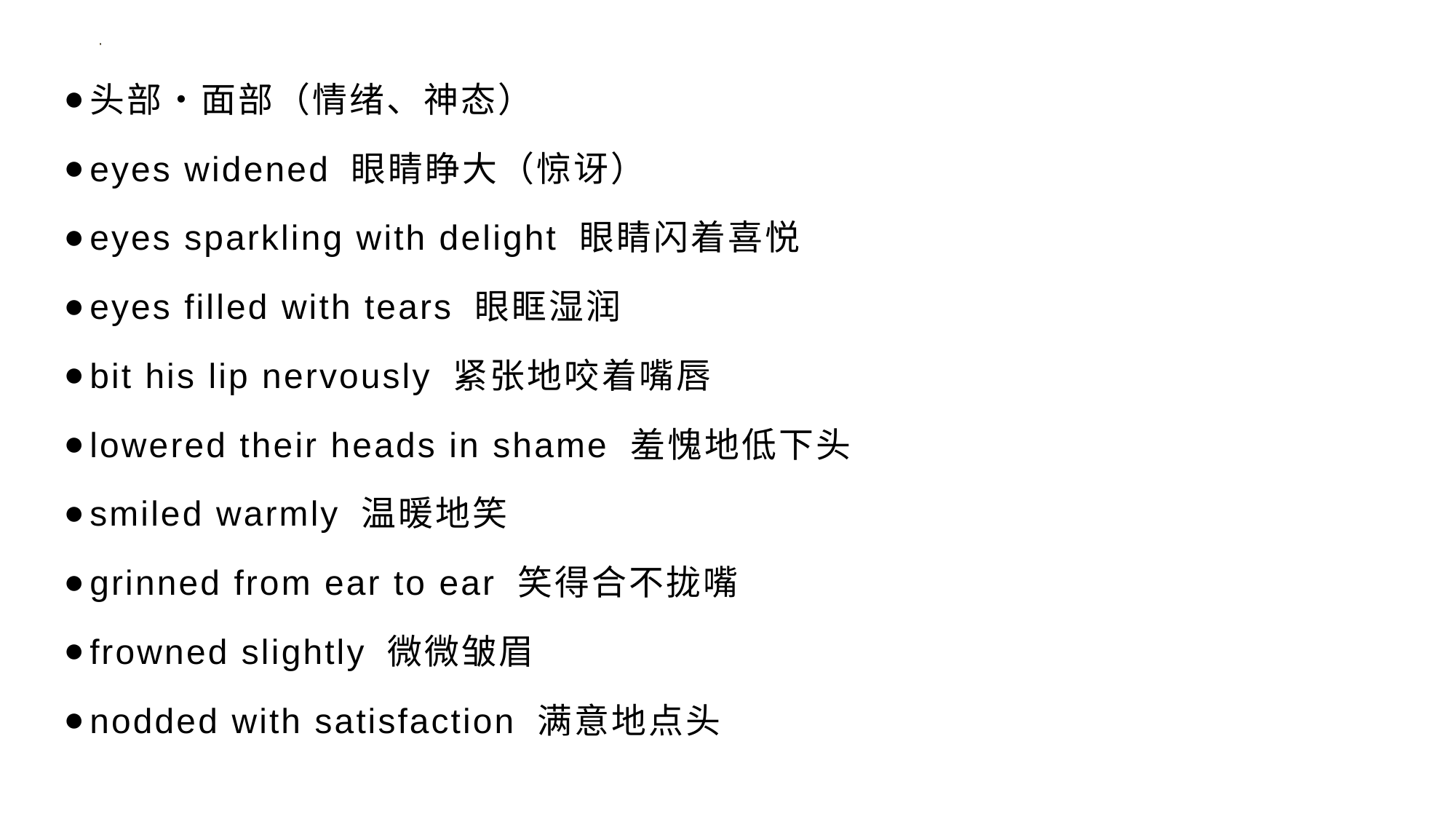

头部・面部（情绪、神态）
eyes widened 眼睛睁大（惊讶）
eyes sparkling with delight 眼睛闪着喜悦
eyes filled with tears 眼眶湿润
bit his lip nervously 紧张地咬着嘴唇
lowered their heads in shame 羞愧地低下头
smiled warmly 温暖地笑
grinned from ear to ear 笑得合不拢嘴
frowned slightly 微微皱眉
nodded with satisfaction 满意地点头